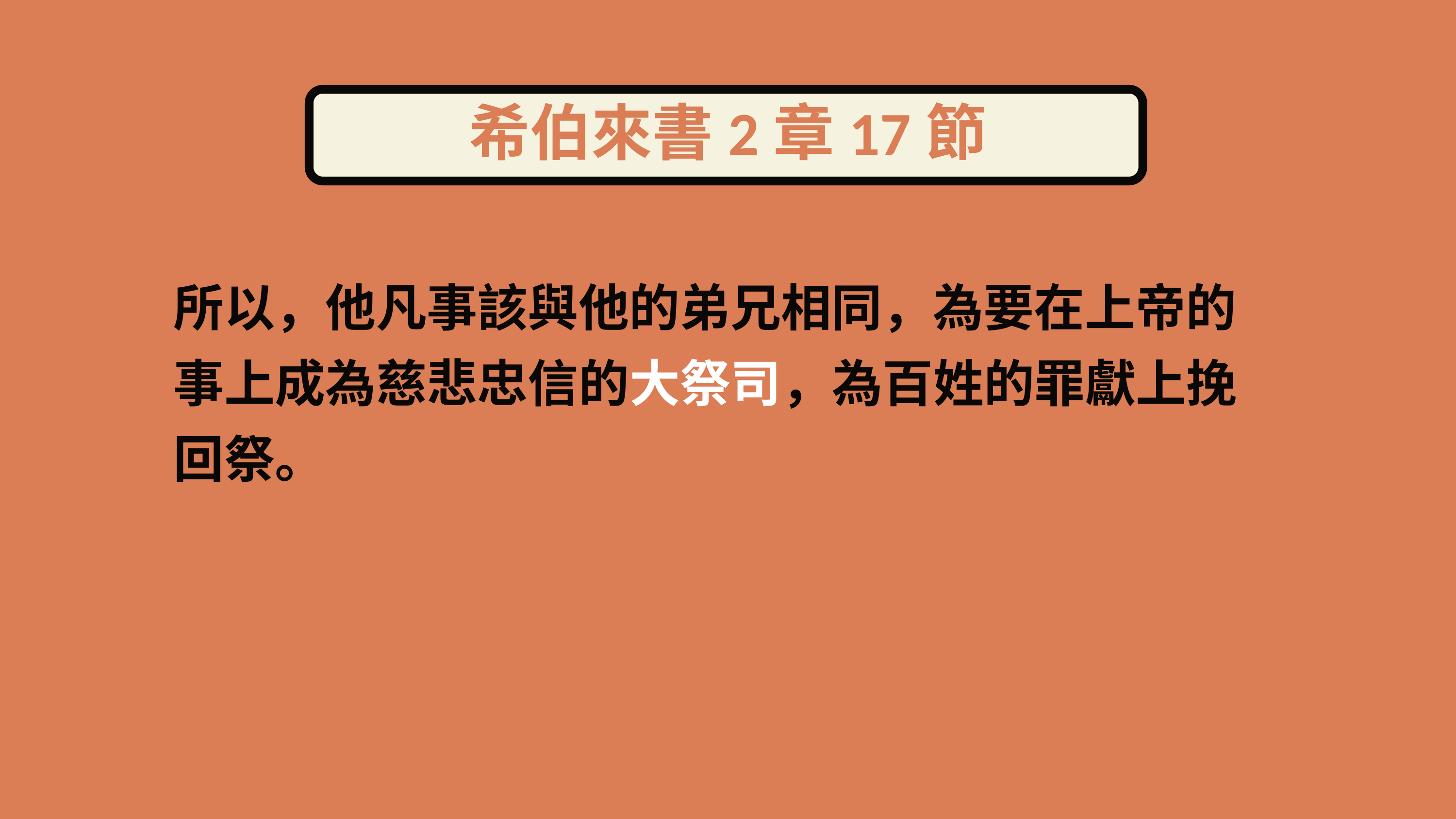

希伯來書2章17節

所以，他凡事該與他的弟兄相同，為要在上帝的事上成為慈悲忠信的大祭司，為百姓的罪獻上挽回祭。